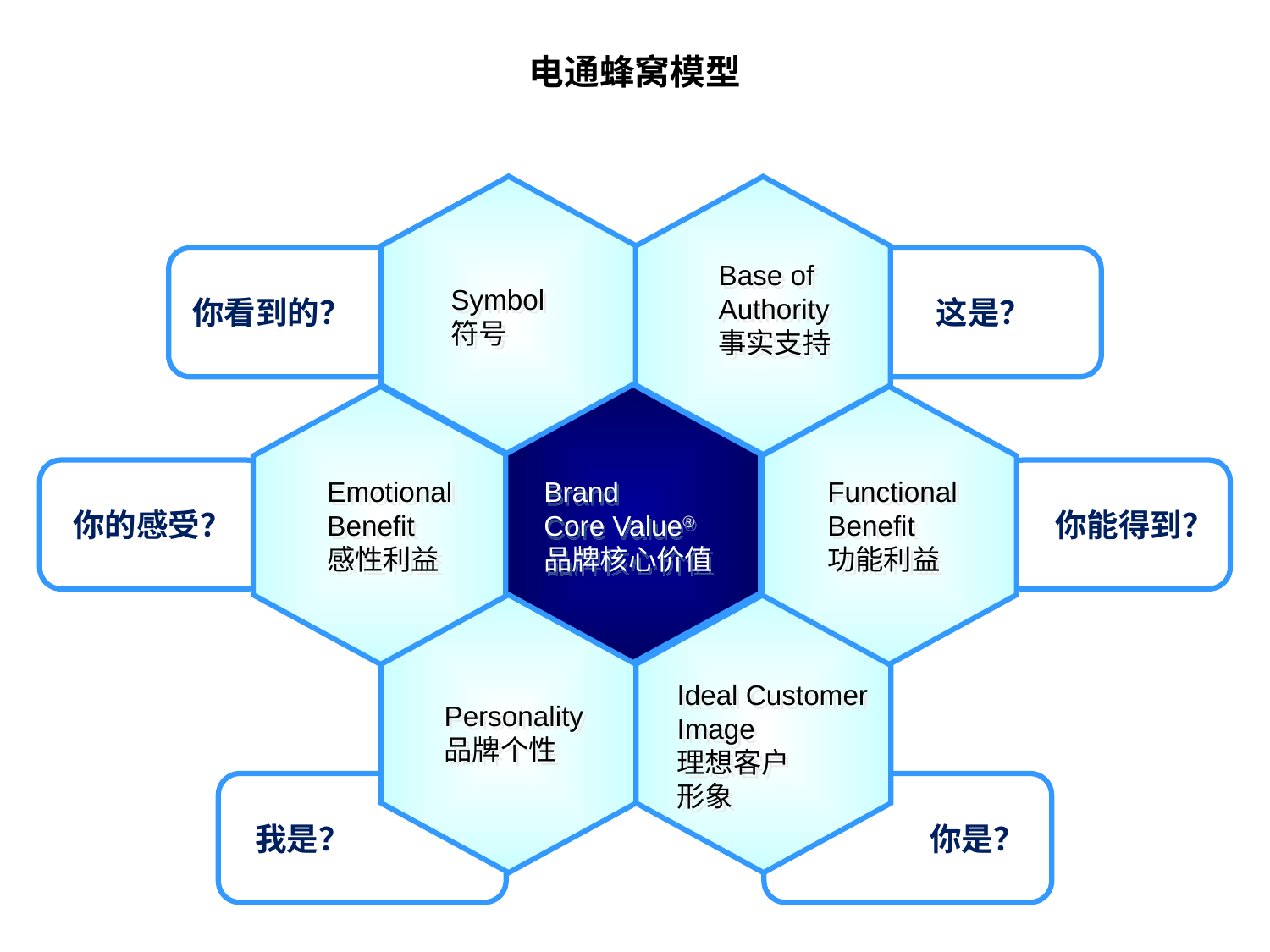

电通蜂窝模型

Symbol
符号

Base of
Authority
事实支持

Brand
Core Value®
品牌核心价值

Emotional
Benefit
感性利益

Functional
Benefit
功能利益

Personality
品牌个性

Ideal Customer
Image
理想客户
形象

你看到的？

这是？

你的感受？

你能得到？

我是？

你是？